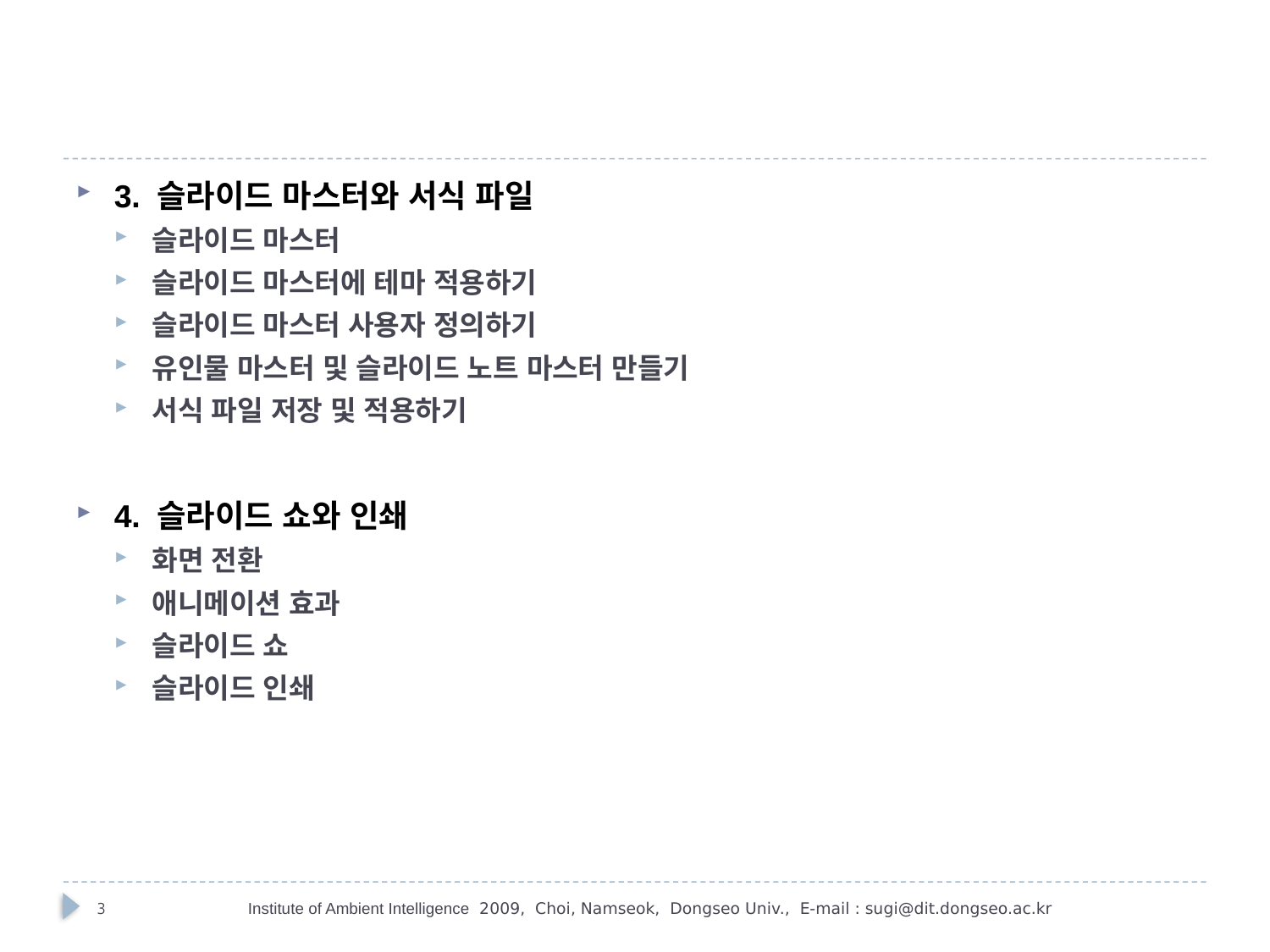

#
3. 슬라이드 마스터와 서식 파일
슬라이드 마스터
슬라이드 마스터에 테마 적용하기
슬라이드 마스터 사용자 정의하기
유인물 마스터 및 슬라이드 노트 마스터 만들기
서식 파일 저장 및 적용하기

4. 슬라이드 쇼와 인쇄
화면 전환
애니메이션 효과
슬라이드 쇼
슬라이드 인쇄